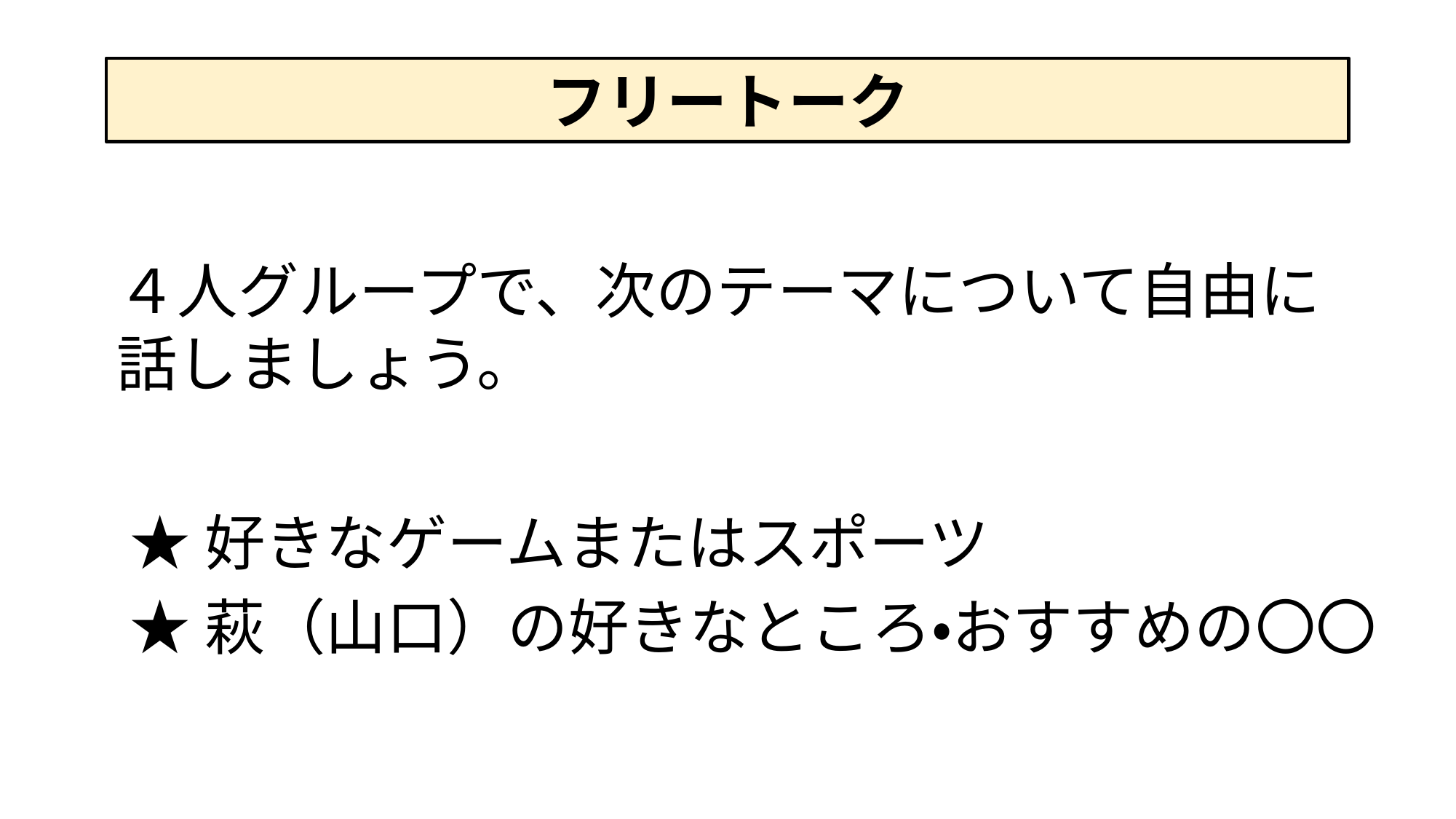

フリートーク
４人グループで、次のテーマについて自由に話しましょう。
★好きなゲームまたはスポーツ
★萩（山口）の好きなところ・おすすめの〇〇